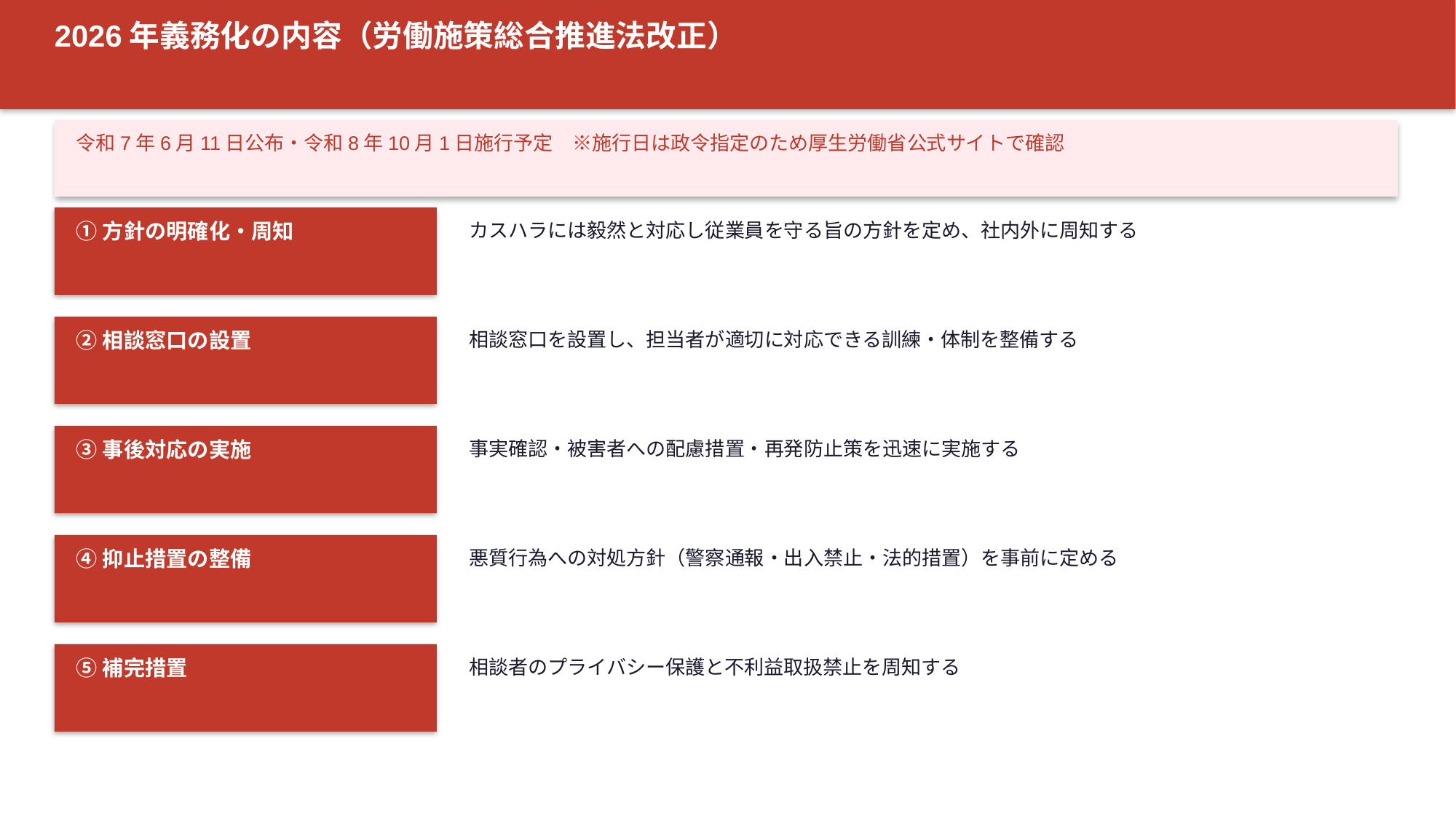

2026年義務化の内容（労働施策総合推進法改正）

令和7年6月11日公布・令和8年10月1日施行予定　※施行日は政令指定のため厚生労働省公式サイトで確認

①方針の明確化・周知
カスハラには毅然と対応し従業員を守る旨の方針を定め、社内外に周知する

②相談窓口の設置
相談窓口を設置し、担当者が適切に対応できる訓練・体制を整備する

③事後対応の実施
事実確認・被害者への配慮措置・再発防止策を迅速に実施する

④抑止措置の整備
悪質行為への対処方針（警察通報・出入禁止・法的措置）を事前に定める

⑤補完措置
相談者のプライバシー保護と不利益取扱禁止を周知する